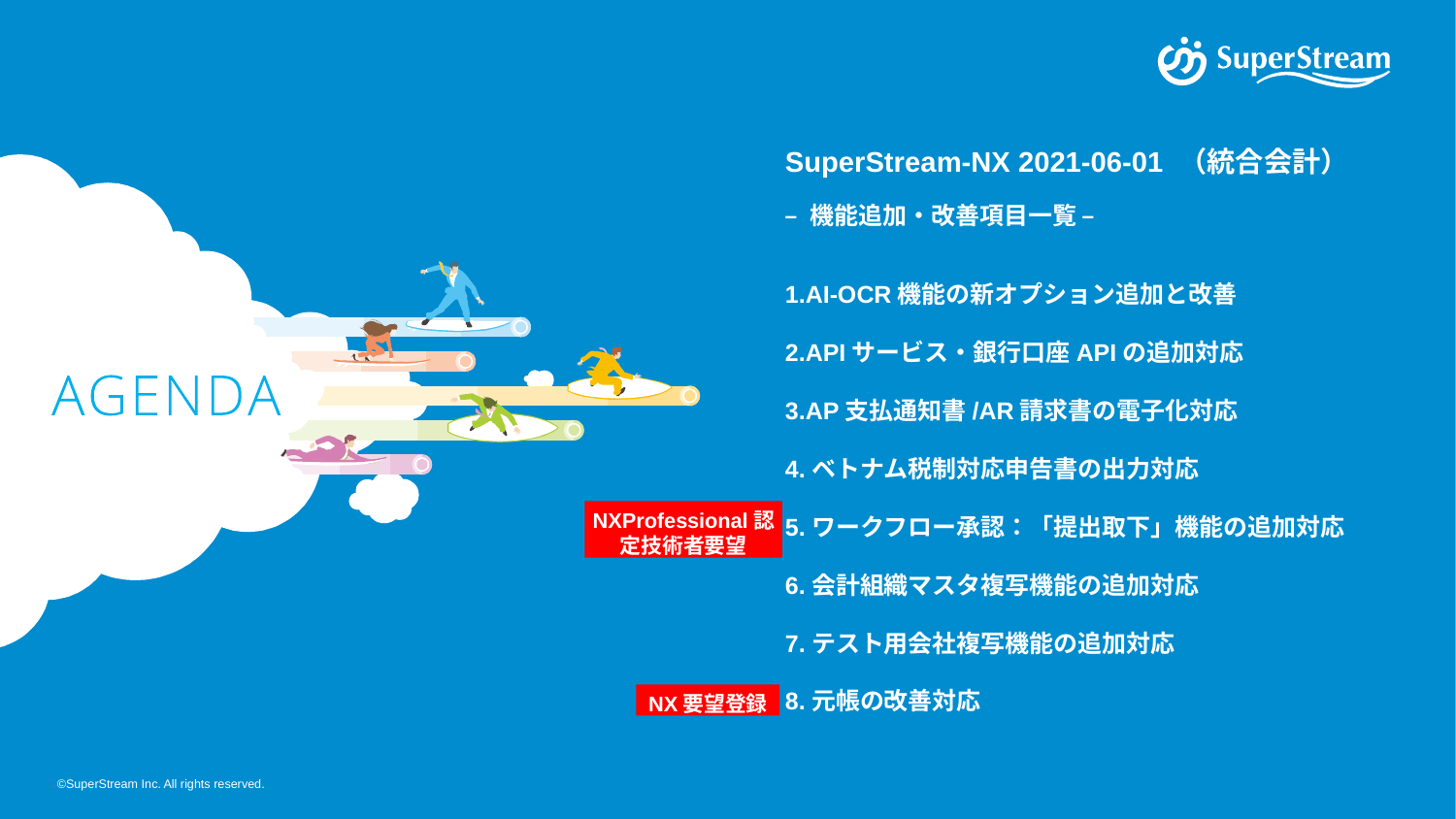

SuperStream-NX 2021-06-01 （統合会計）
– 機能追加・改善項目一覧 –

1.AI-OCR機能の新オプション追加と改善

2.APIサービス・銀行口座APIの追加対応

3.AP支払通知書/AR請求書の電子化対応

4.ベトナム税制対応申告書の出力対応

5.ワークフロー承認：「提出取下」機能の追加対応

6.会計組織マスタ複写機能の追加対応

7.テスト用会社複写機能の追加対応

8.元帳の改善対応
NXProfessional認定技術者要望
NX要望登録
©SuperStream Inc. All rights reserved.